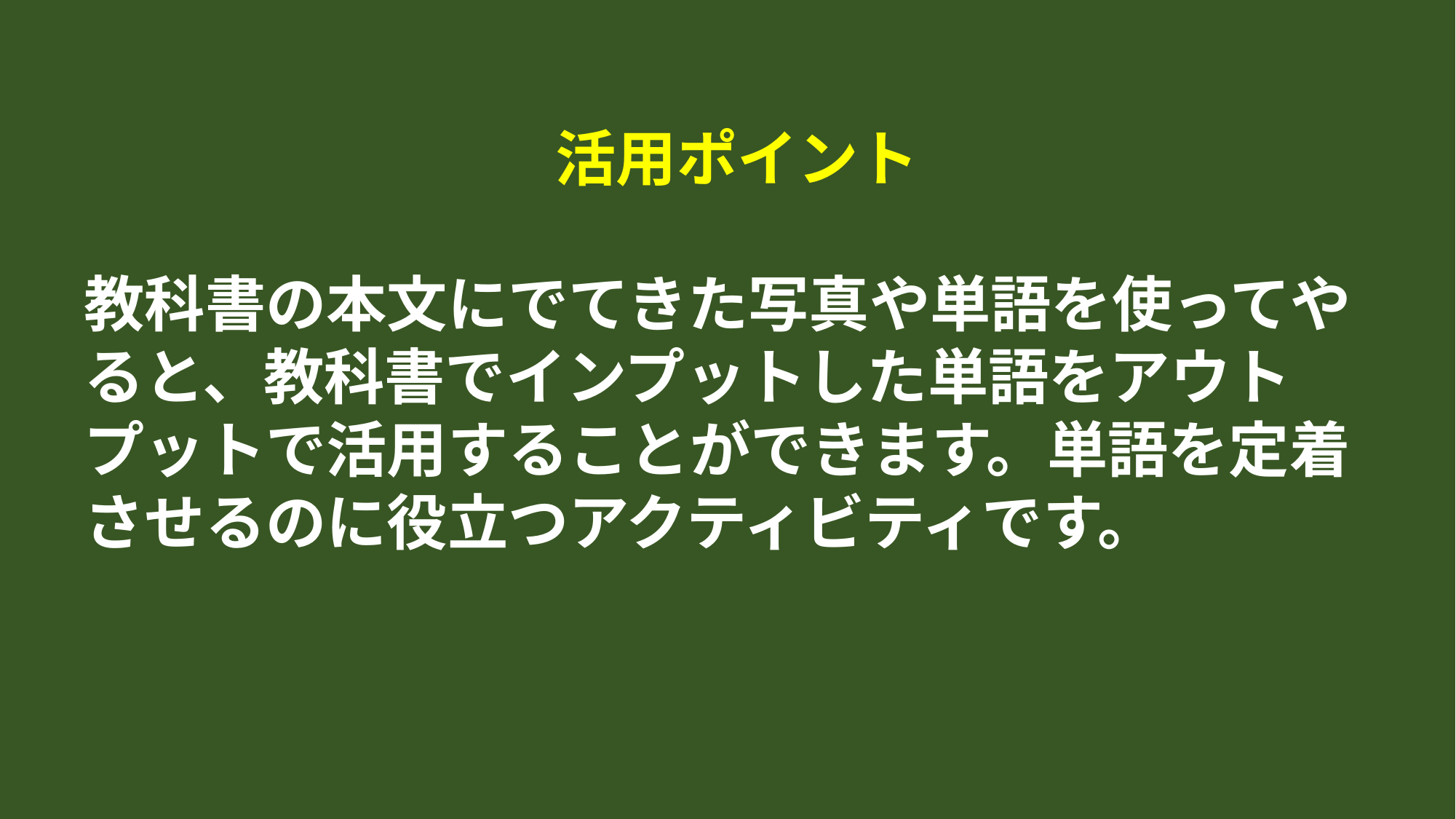

活用ポイント

教科書の本文にでてきた写真や単語を使ってやると、教科書でインプットした単語をアウトプットで活用することができます。単語を定着させるのに役立つアクティビティです。